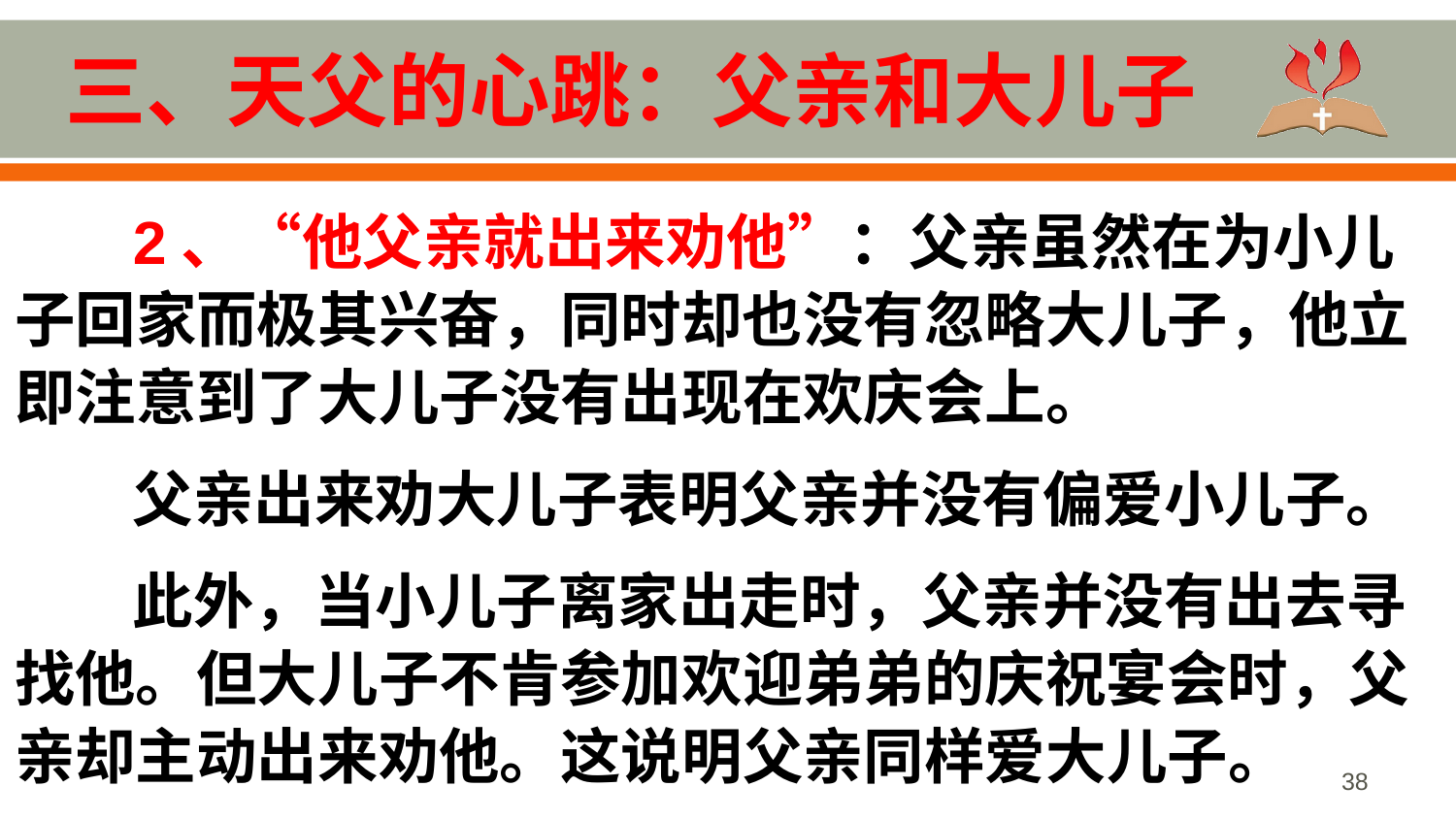

# 三、天父的心跳：父亲和大儿子
2、“他父亲就出来劝他”：父亲虽然在为小儿子回家而极其兴奋，同时却也没有忽略大儿子，他立即注意到了大儿子没有出现在欢庆会上。
父亲出来劝大儿子表明父亲并没有偏爱小儿子。
此外，当小儿子离家出走时，父亲并没有出去寻找他。但大儿子不肯参加欢迎弟弟的庆祝宴会时，父亲却主动出来劝他。这说明父亲同样爱大儿子。

38